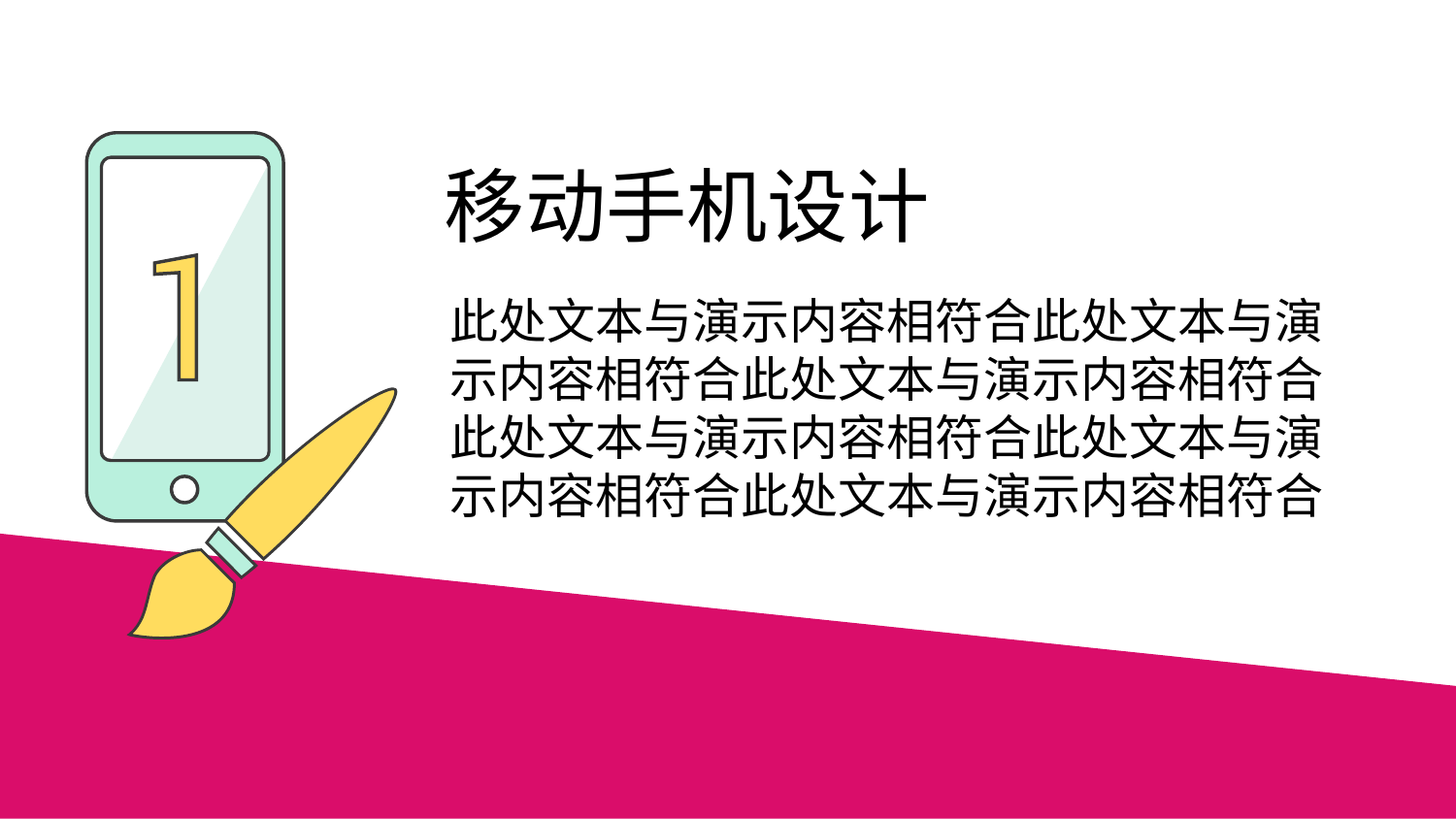

# 移动手机设计
此处文本与演示内容相符合此处文本与演示内容相符合此处文本与演示内容相符合此处文本与演示内容相符合此处文本与演示内容相符合此处文本与演示内容相符合